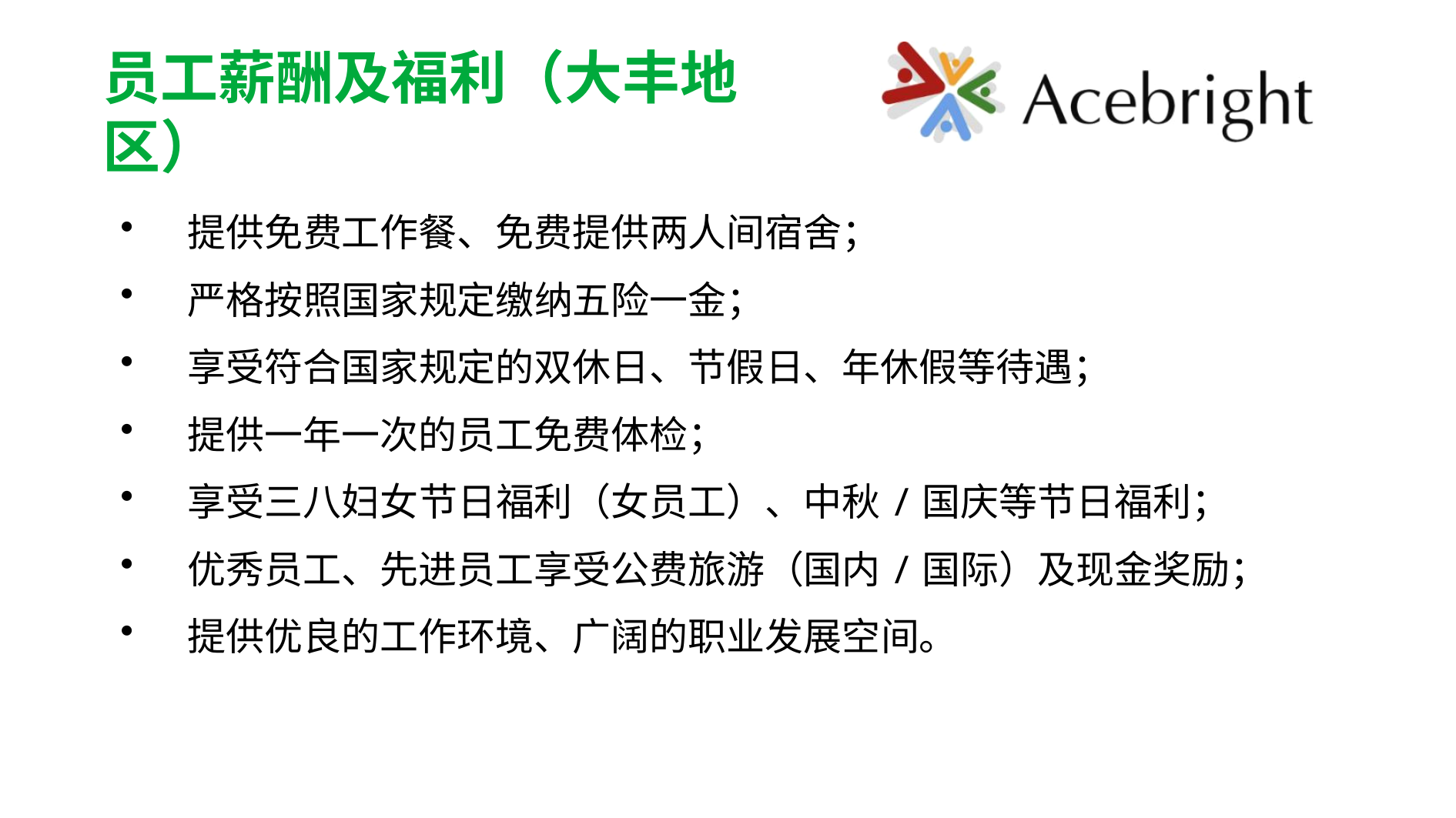

员工薪酬及福利（大丰地区）
提供免费工作餐、免费提供两人间宿舍；
严格按照国家规定缴纳五险一金；
享受符合国家规定的双休日、节假日、年休假等待遇；
提供一年一次的员工免费体检；
享受三八妇女节日福利（女员工）、中秋/国庆等节日福利；
优秀员工、先进员工享受公费旅游（国内/国际）及现金奖励；
提供优良的工作环境、广阔的职业发展空间。